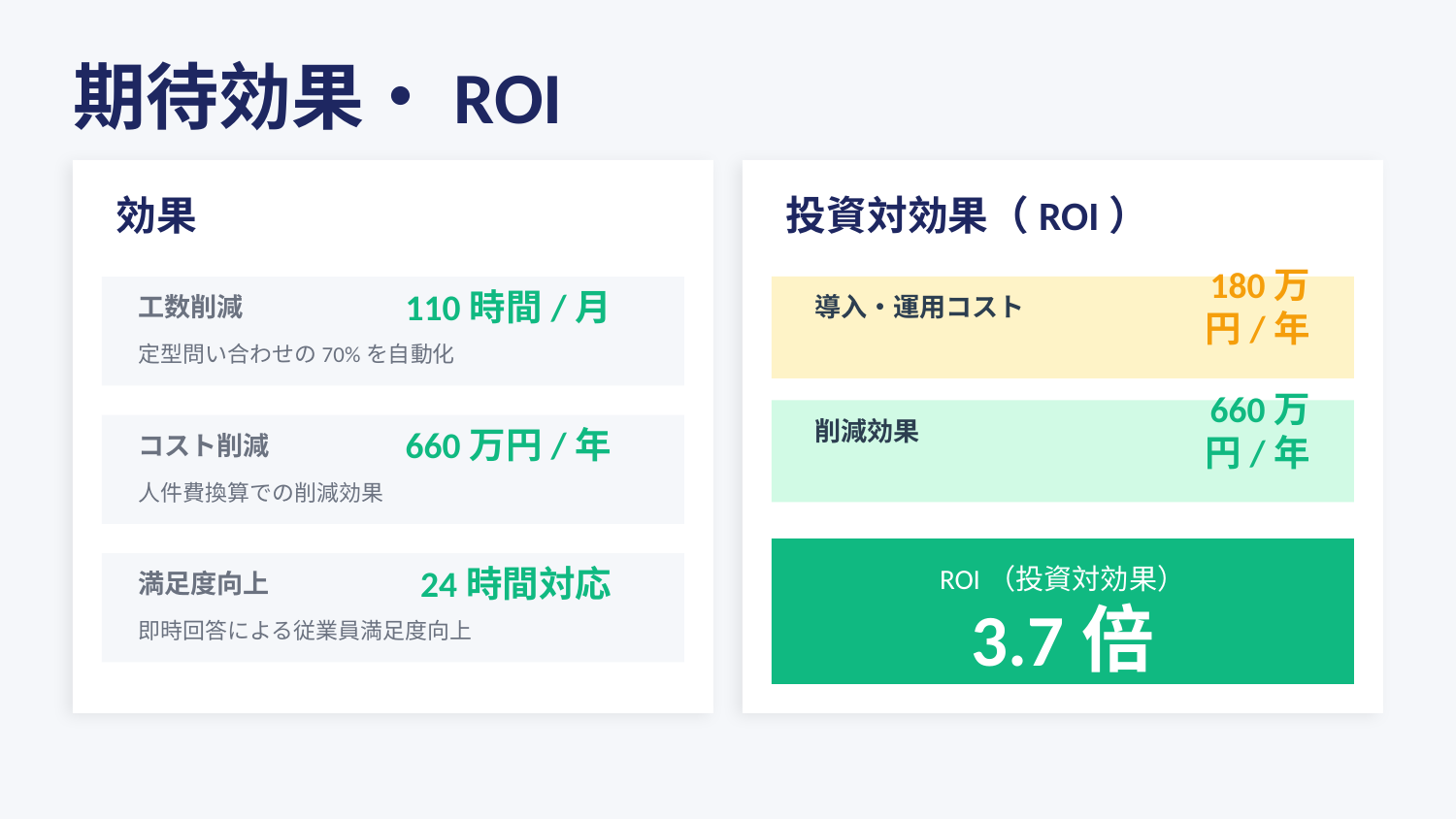

期待効果・ROI

効果
投資対効果（ROI）

110時間/月
180万円/年
工数削減
導入・運用コスト
定型問い合わせの70%を自動化

660万円/年
削減効果

660万円/年
コスト削減
人件費換算での削減効果

24時間対応
ROI（投資対効果）
満足度向上
3.7倍
即時回答による従業員満足度向上